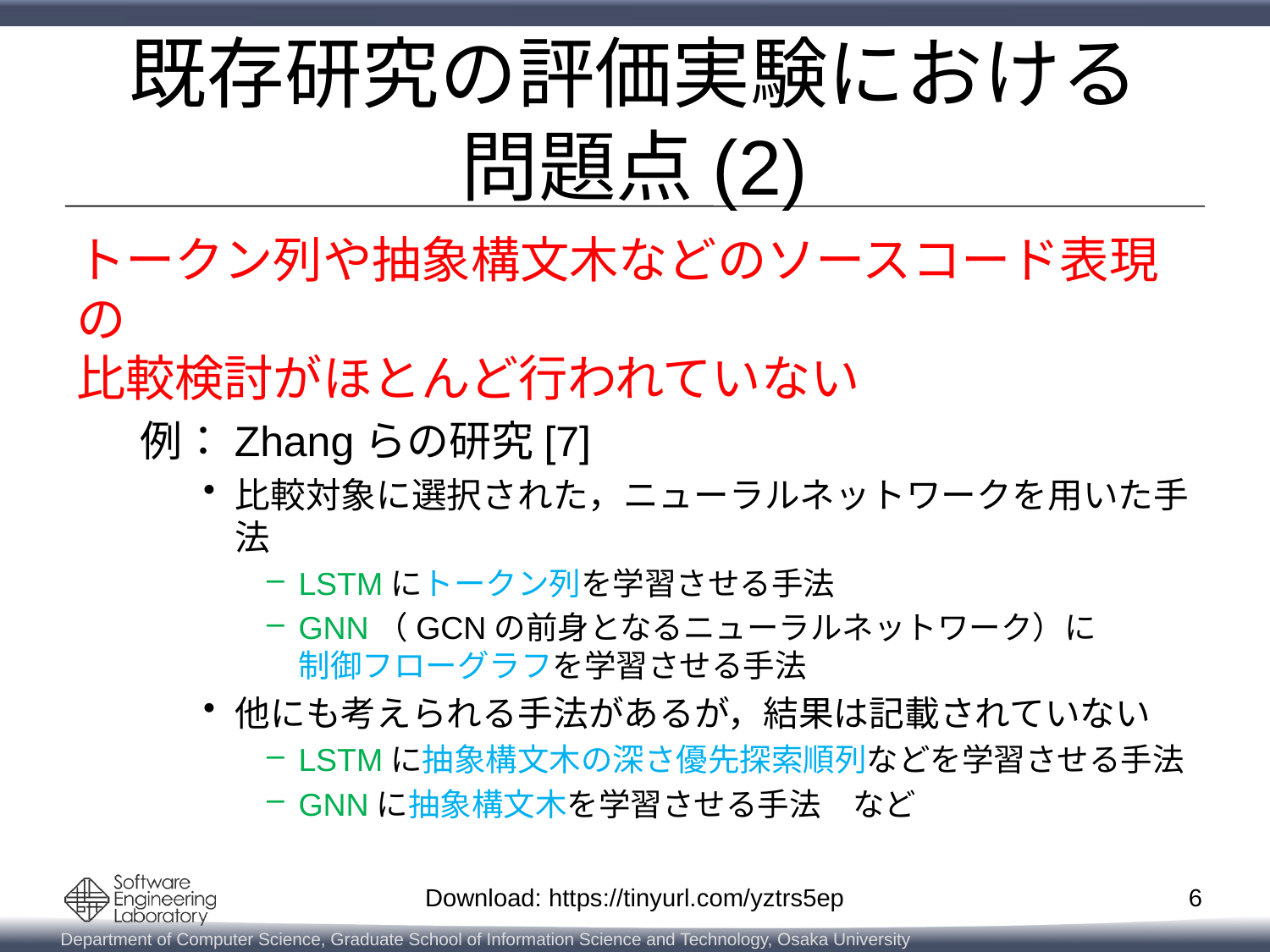

# 既存研究の評価実験における 問題点(2)
トークン列や抽象構文木などのソースコード表現の
比較検討がほとんど行われていない
例：Zhangらの研究[7]
比較対象に選択された，ニューラルネットワークを用いた手法
LSTMにトークン列を学習させる手法
GNN（GCNの前身となるニューラルネットワーク）に
制御フローグラフを学習させる手法
他にも考えられる手法があるが，結果は記載されていない
LSTMに抽象構文木の深さ優先探索順列などを学習させる手法
GNNに抽象構文木を学習させる手法　など
6
Download: https://tinyurl.com/yztrs5ep